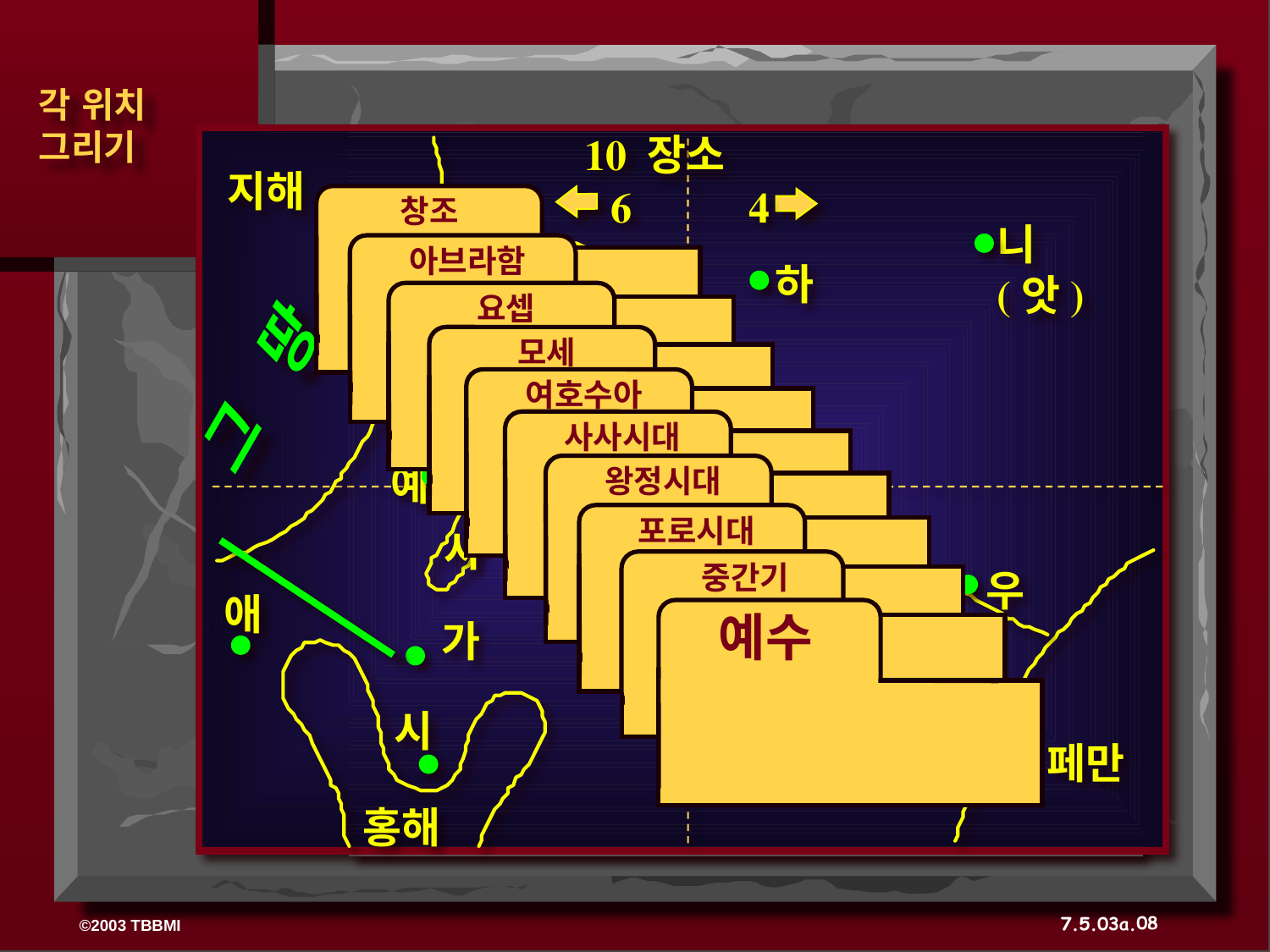

각 위치
그리기
  10 장소

지해
6           4

  창조

니 (앗)

   아브라함

하

그   땅

   요셉

   모세

길
가

   여호수아

   사사시대

느
바

예

   왕정시대

“활동무대”

   포로시대

사

   중간기

우

애

예수

가

시
페만

홍해
08